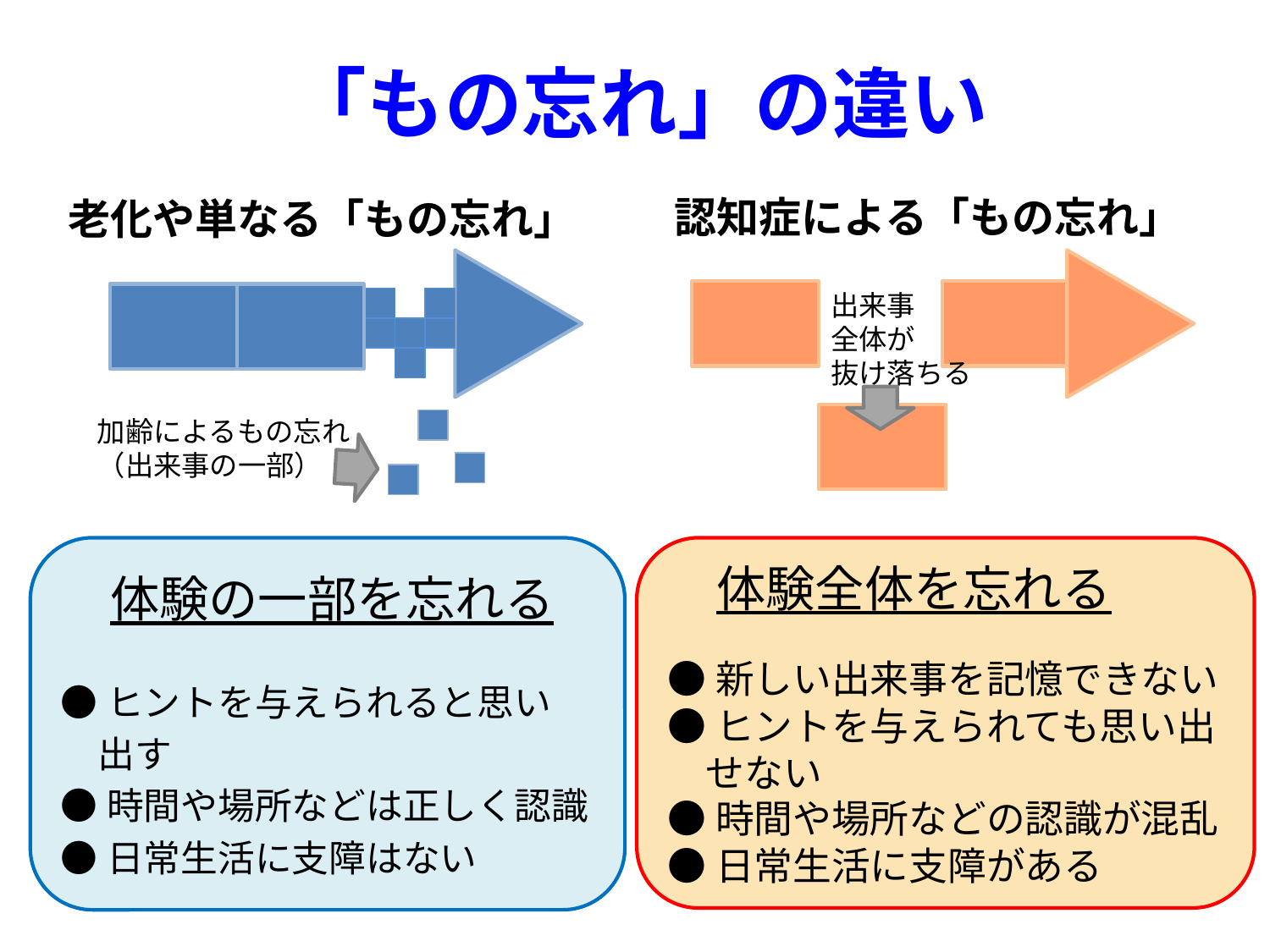

# 「もの忘れ」の違い
認知症による「もの忘れ」
老化や単なる「もの忘れ」

出来事
全体が
抜け落ちる

加齢によるもの忘れ
（出来事の一部）

　体験の一部を忘れる

●ヒントを与えられると思い
　出す
●時間や場所などは正しく認識
●日常生活に支障はない
　体験全体を忘れる

●新しい出来事を記憶できない
●ヒントを与えられても思い出
　せない
●時間や場所などの認識が混乱
●日常生活に支障がある